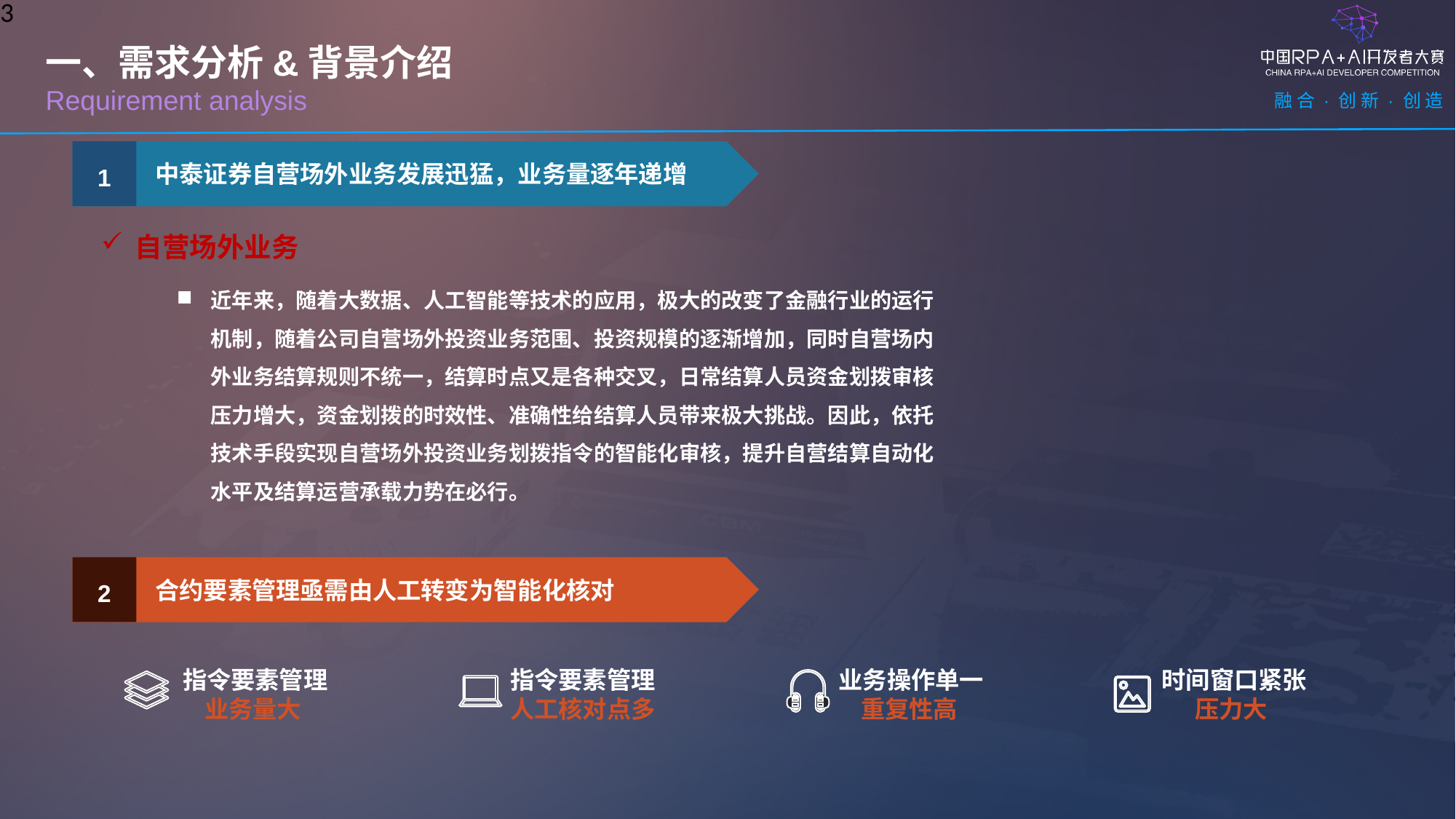

3
一、需求分析&背景介绍
Requirement analysis

1
中泰证券自营场外业务发展迅猛，业务量逐年递增
自营场外业务
近年来，随着大数据、人工智能等技术的应用，极大的改变了金融行业的运行机制，随着公司自营场外投资业务范围、投资规模的逐渐增加，同时自营场内外业务结算规则不统一，结算时点又是各种交叉，日常结算人员资金划拨审核压力增大，资金划拨的时效性、准确性给结算人员带来极大挑战。因此，依托技术手段实现自营场外投资业务划拨指令的智能化审核，提升自营结算自动化水平及结算运营承载力势在必行。

2
合约要素管理亟需由人工转变为智能化核对
指令要素管理
   业务量大
指令要素管理
人工核对点多
时间窗口紧张
     压力大
业务操作单一
   重复性高